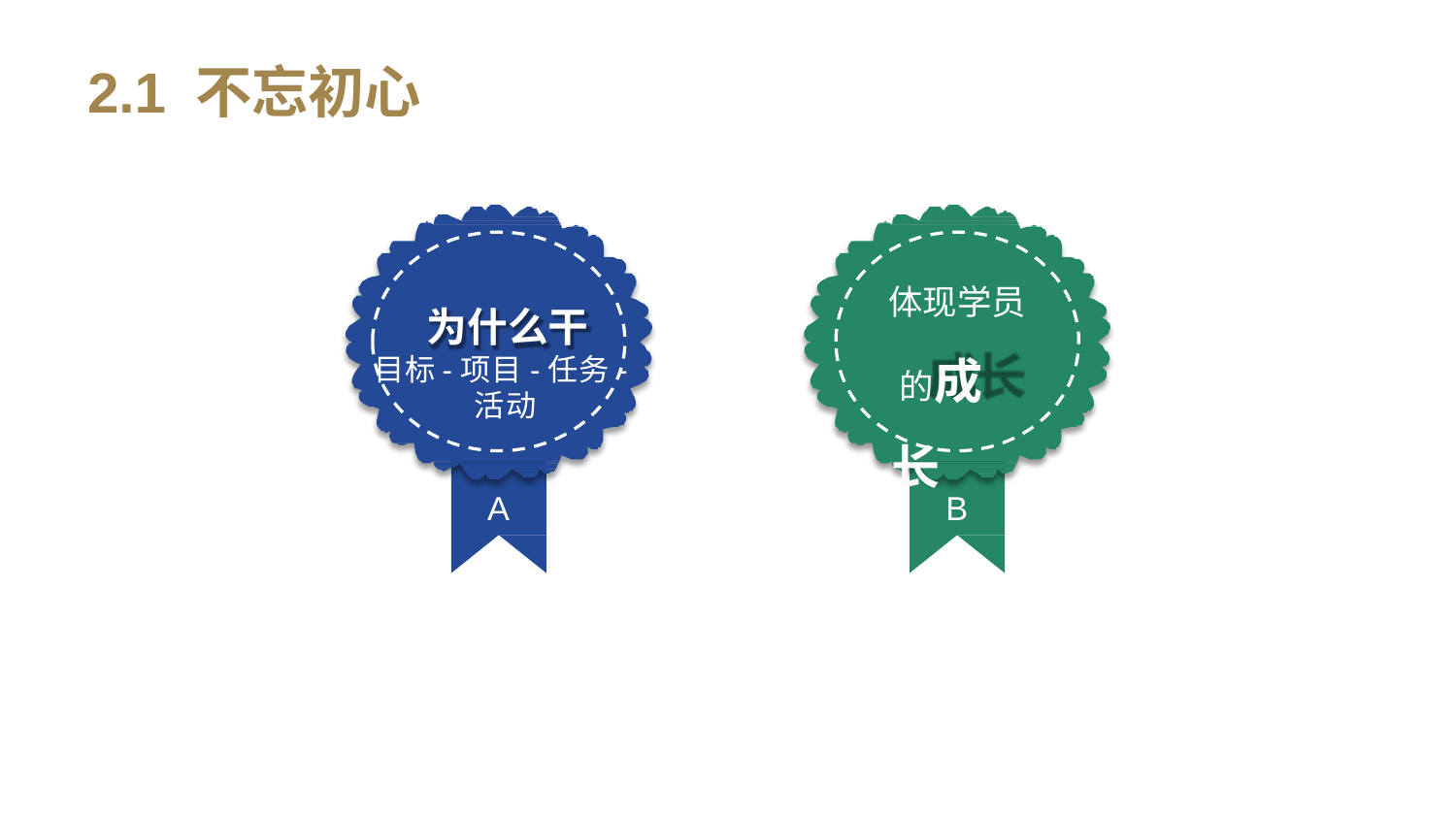

# 2.1 不忘初心

体现学员  的成长

为什么干
目标-项目-任务-活动

A
B